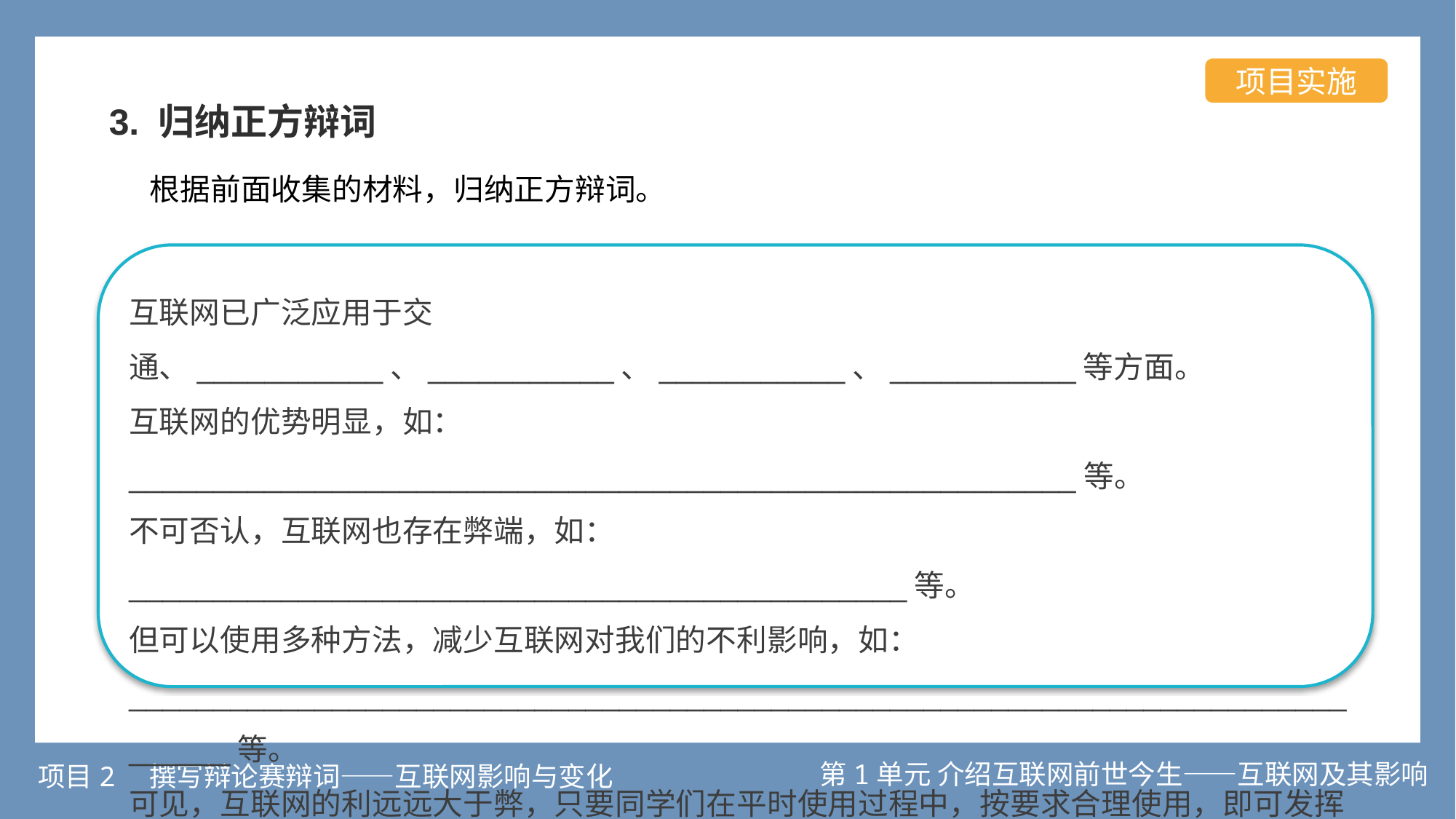

项目实施
3. 归纳正方辩词
根据前面收集的材料，归纳正方辩词。

互联网已广泛应用于交通、___________、___________、___________、___________等方面。
互联网的优势明显，如：________________________________________________________等。
不可否认，互联网也存在弊端，如：______________________________________________等。
但可以使用多种方法，减少互联网对我们的不利影响，如：______________________________________________________________________________等。
可见，互联网的利远远大于弊，只要同学们在平时使用过程中，按要求合理使用，即可发挥它的作用。